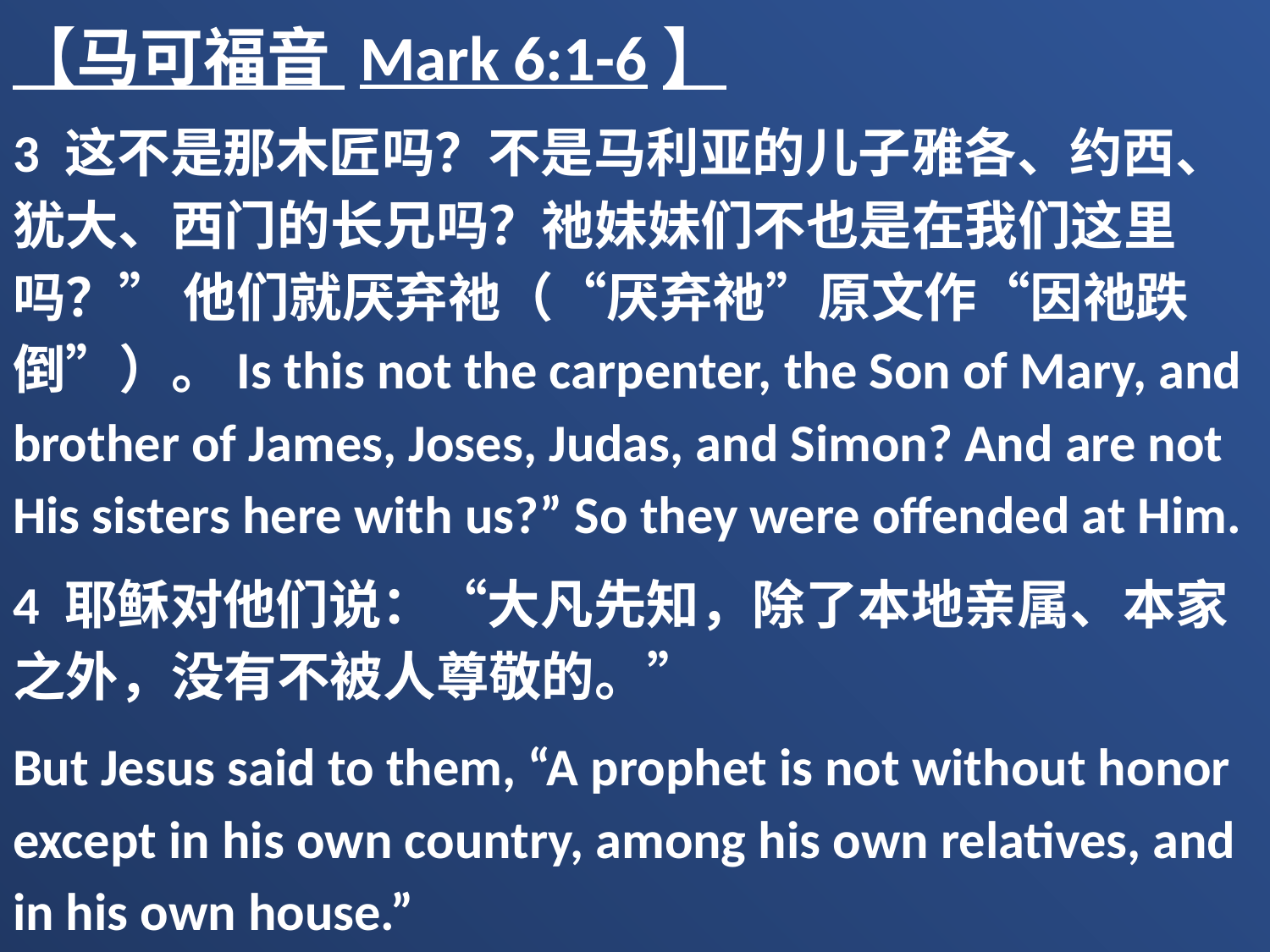

【马可福音 Mark 6:1-6】
3 这不是那木匠吗？不是马利亚的儿子雅各、约西、犹大、西门的长兄吗？祂妹妹们不也是在我们这里吗？” 他们就厌弃祂（“厌弃祂”原文作“因祂跌倒”）。Is this not the carpenter, the Son of Mary, and brother of James, Joses, Judas, and Simon? And are not His sisters here with us?” So they were offended at Him.
4 耶稣对他们说：“大凡先知，除了本地亲属、本家之外，没有不被人尊敬的。”
But Jesus said to them, “A prophet is not without honor except in his own country, among his own relatives, and in his own house.”